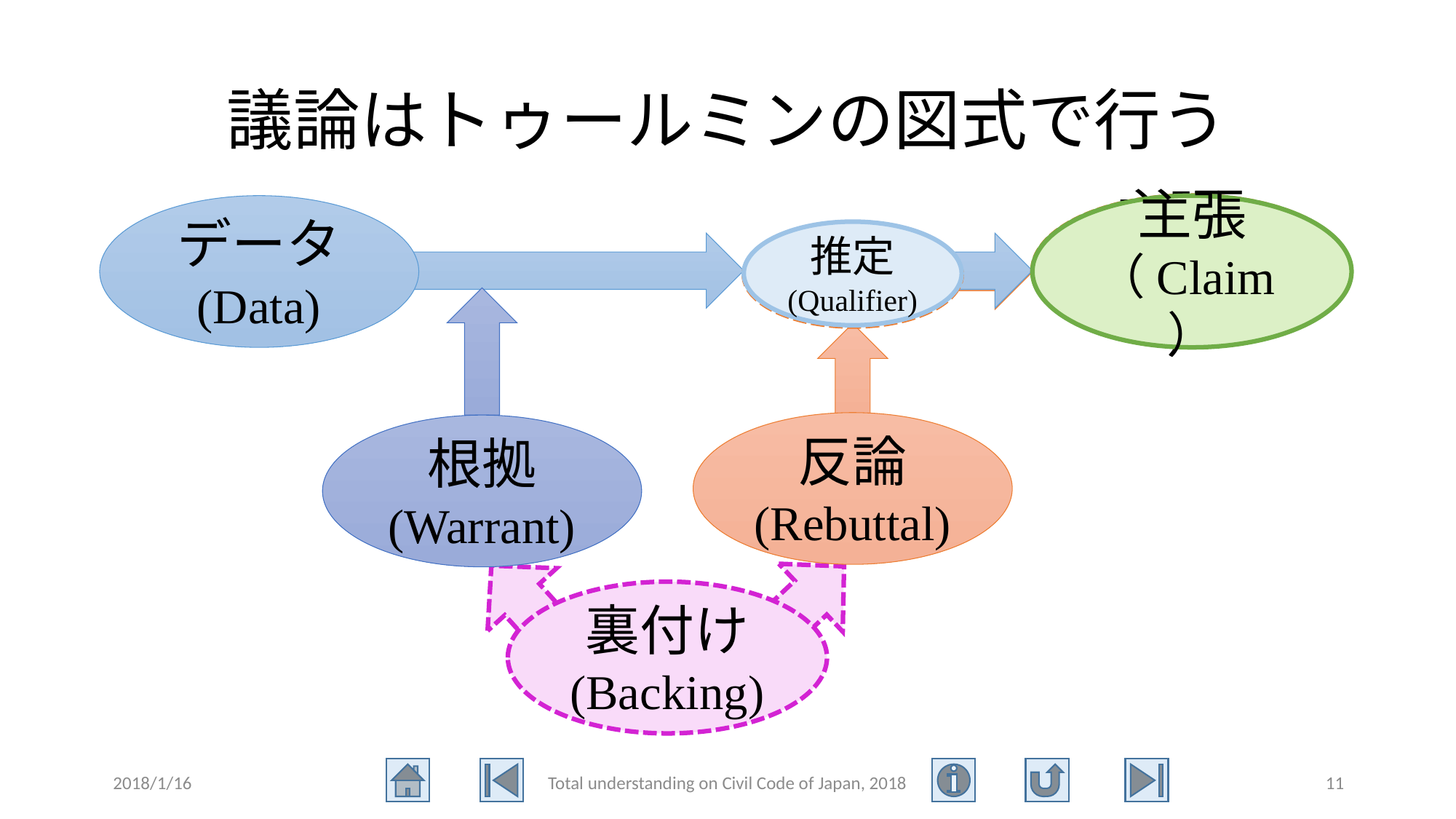

# 議論はトゥールミンの図式で行う
主張×
（Claim）
データ
(Data)
主張
（Claim）
推定
(Qualifier)
推定×
(Qualifier)

反論
(Rebuttal)
根拠
(Warrant)

裏付け
(Backing)
2018/1/16
Total understanding on Civil Code of Japan, 2018
11